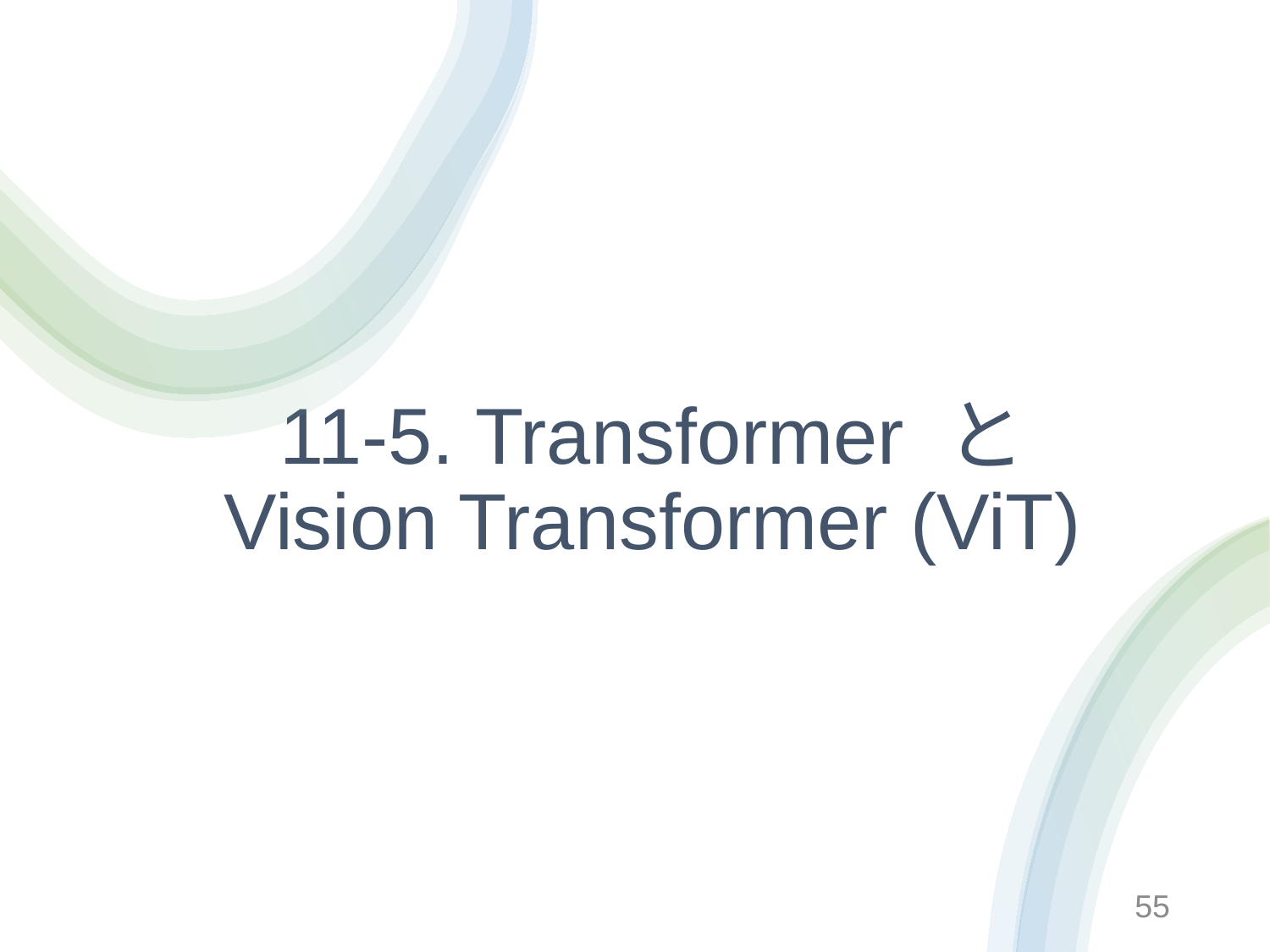

# 11-5. Transformer と Vision Transformer (ViT)

55